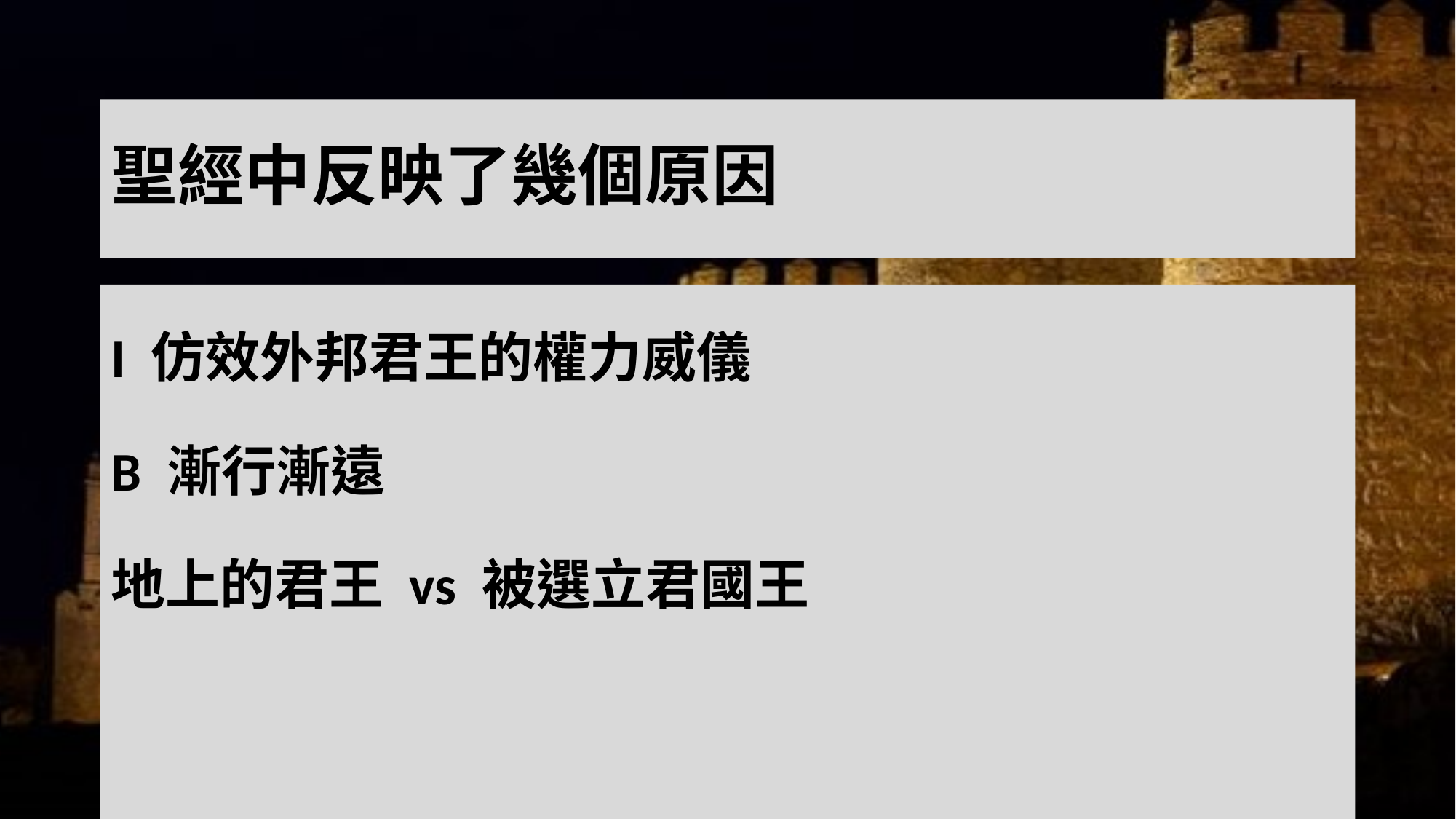

# 聖經中反映了幾個原因
I 仿效外邦君王的權力威儀
B 漸行漸遠
地上的君王 vs 被選立君國王